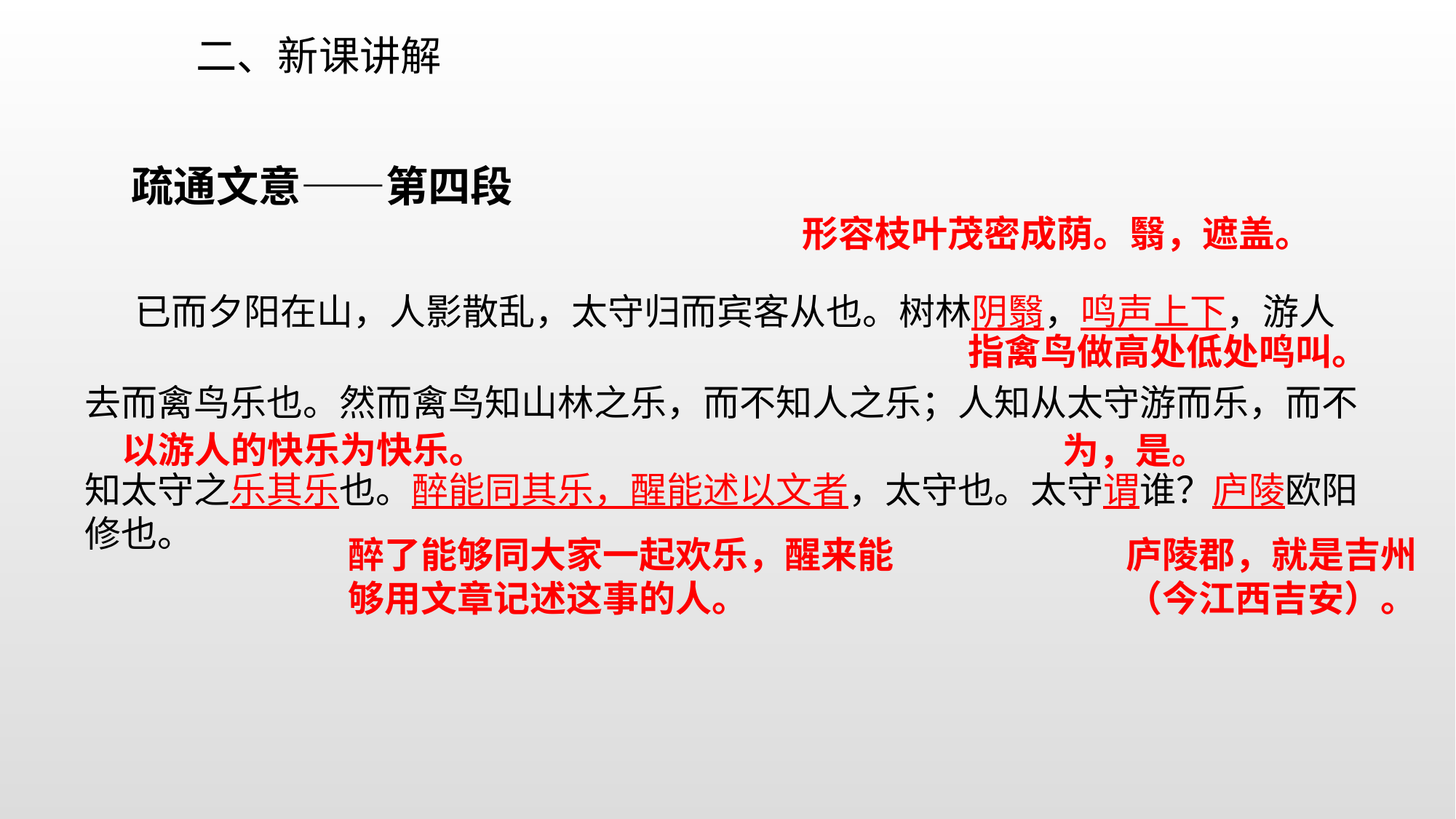

二、新课讲解

疏通文意——第四段
   已而夕阳在山，人影散乱，太守归而宾客从也。树林阴翳，鸣声上下，游人
去而禽鸟乐也。然而禽鸟知山林之乐，而不知人之乐；人知从太守游而乐，而不

知太守之乐其乐也。醉能同其乐，醒能述以文者，太守也。太守谓谁？庐陵欧阳修也。
形容枝叶茂密成荫。翳，遮盖。
指禽鸟做高处低处鸣叫。
以游人的快乐为快乐。
为，是。
庐陵郡，就是吉州（今江西吉安）。
醉了能够同大家一起欢乐，醒来能够用文章记述这事的人。